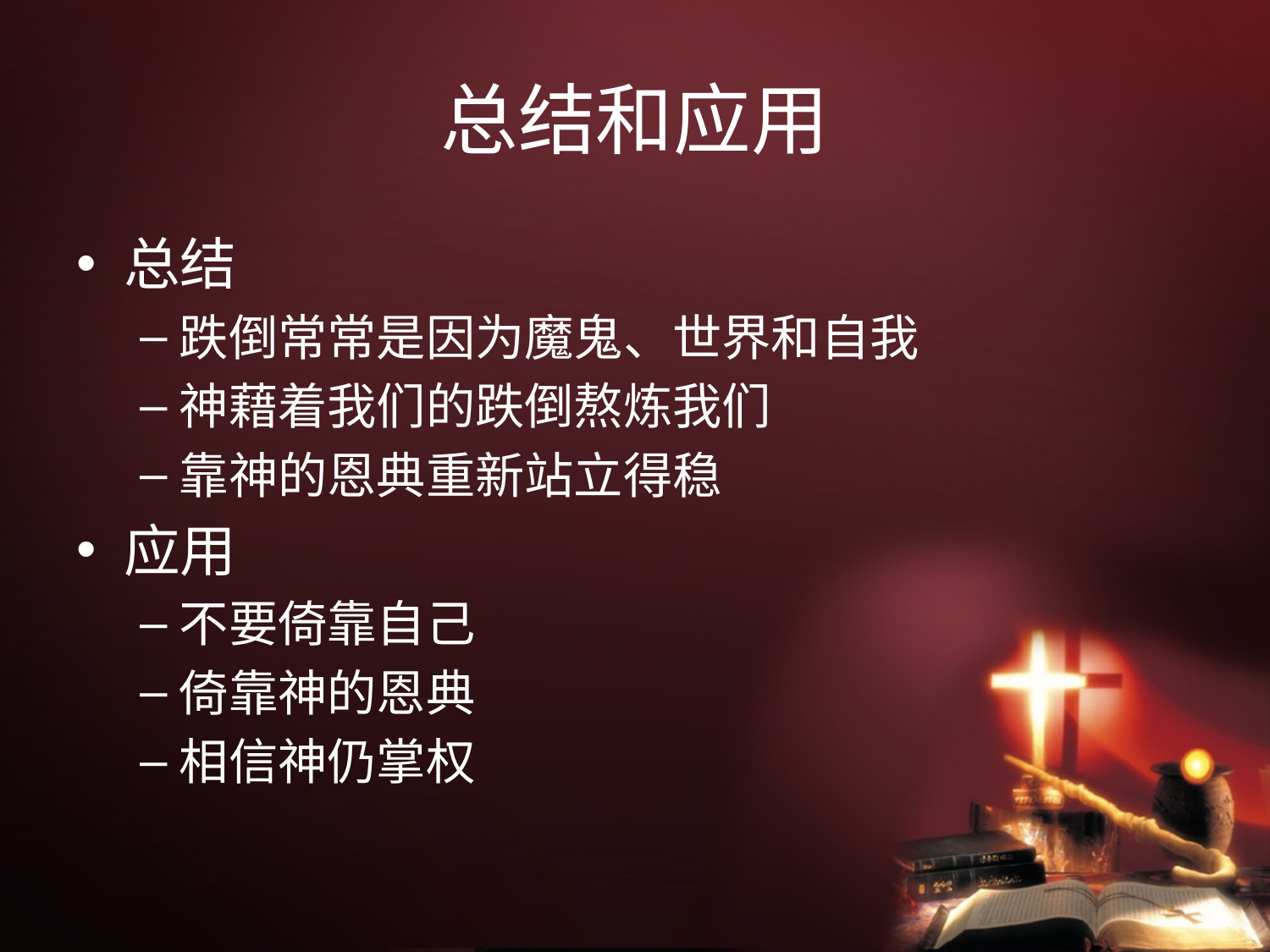

# 总结和应用
总结
跌倒常常是因为魔鬼、世界和自我
神藉着我们的跌倒熬炼我们
靠神的恩典重新站立得稳
应用
不要倚靠自己
倚靠神的恩典
相信神仍掌权